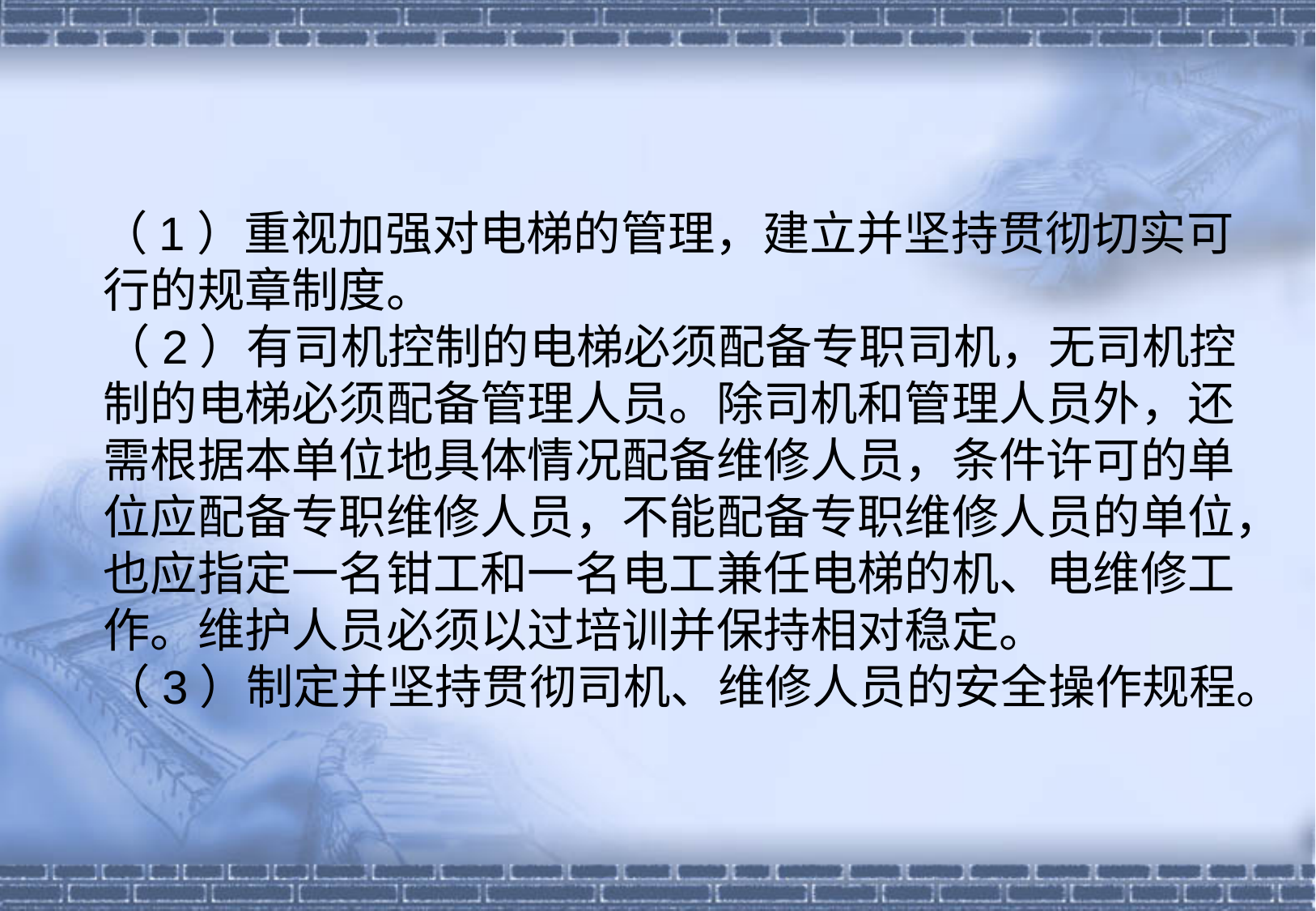

（1）重视加强对电梯的管理，建立并坚持贯彻切实可行的规章制度。
（2）有司机控制的电梯必须配备专职司机，无司机控制的电梯必须配备管理人员。除司机和管理人员外，还需根据本单位地具体情况配备维修人员，条件许可的单位应配备专职维修人员，不能配备专职维修人员的单位，也应指定一名钳工和一名电工兼任电梯的机、电维修工作。维护人员必须以过培训并保持相对稳定。
（3）制定并坚持贯彻司机、维修人员的安全操作规程。